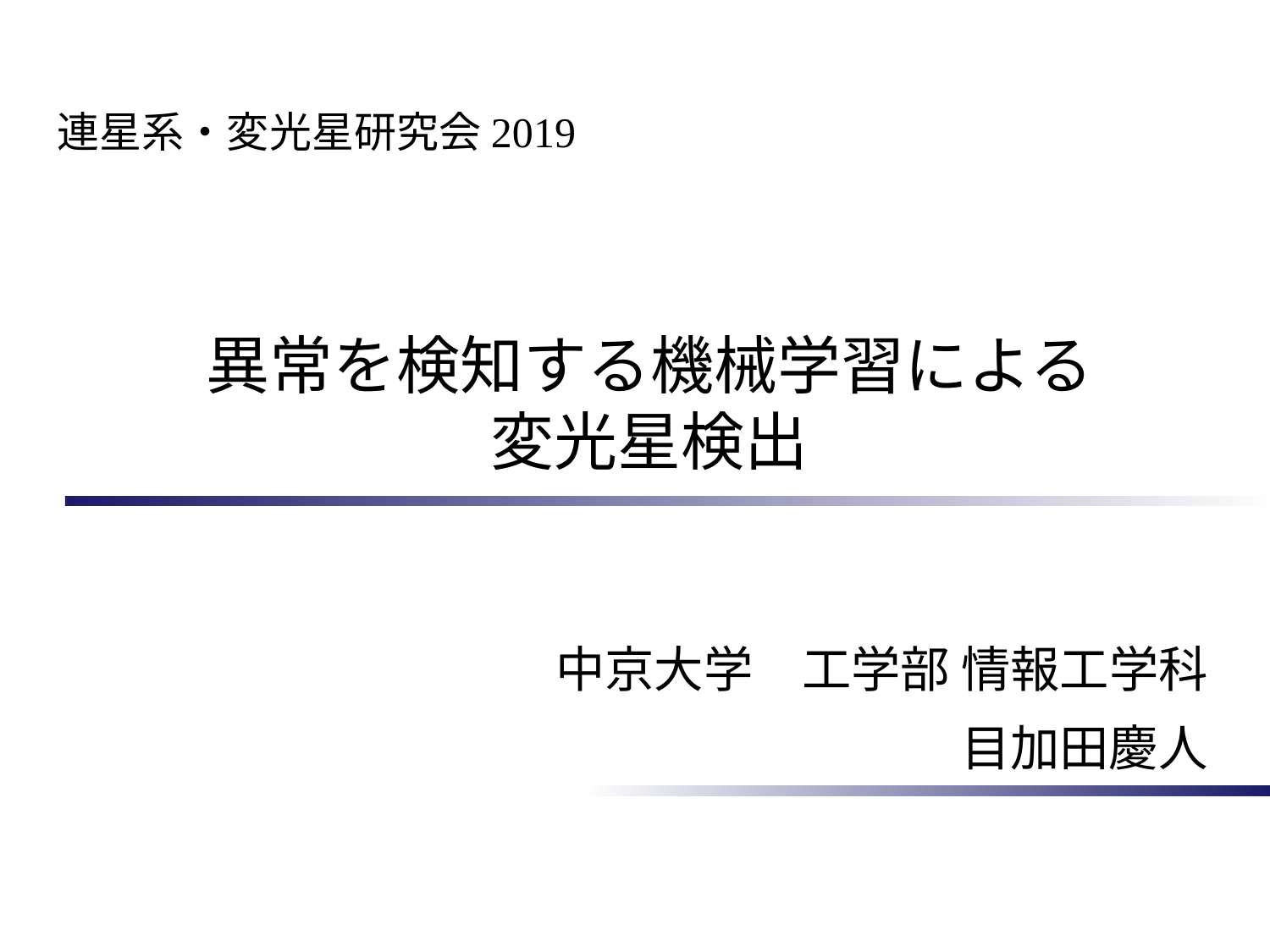

連星系・変光星研究会2019
# 異常を検知する機械学習による 変光星検出

中京大学　工学部 情報工学科
目加田慶人